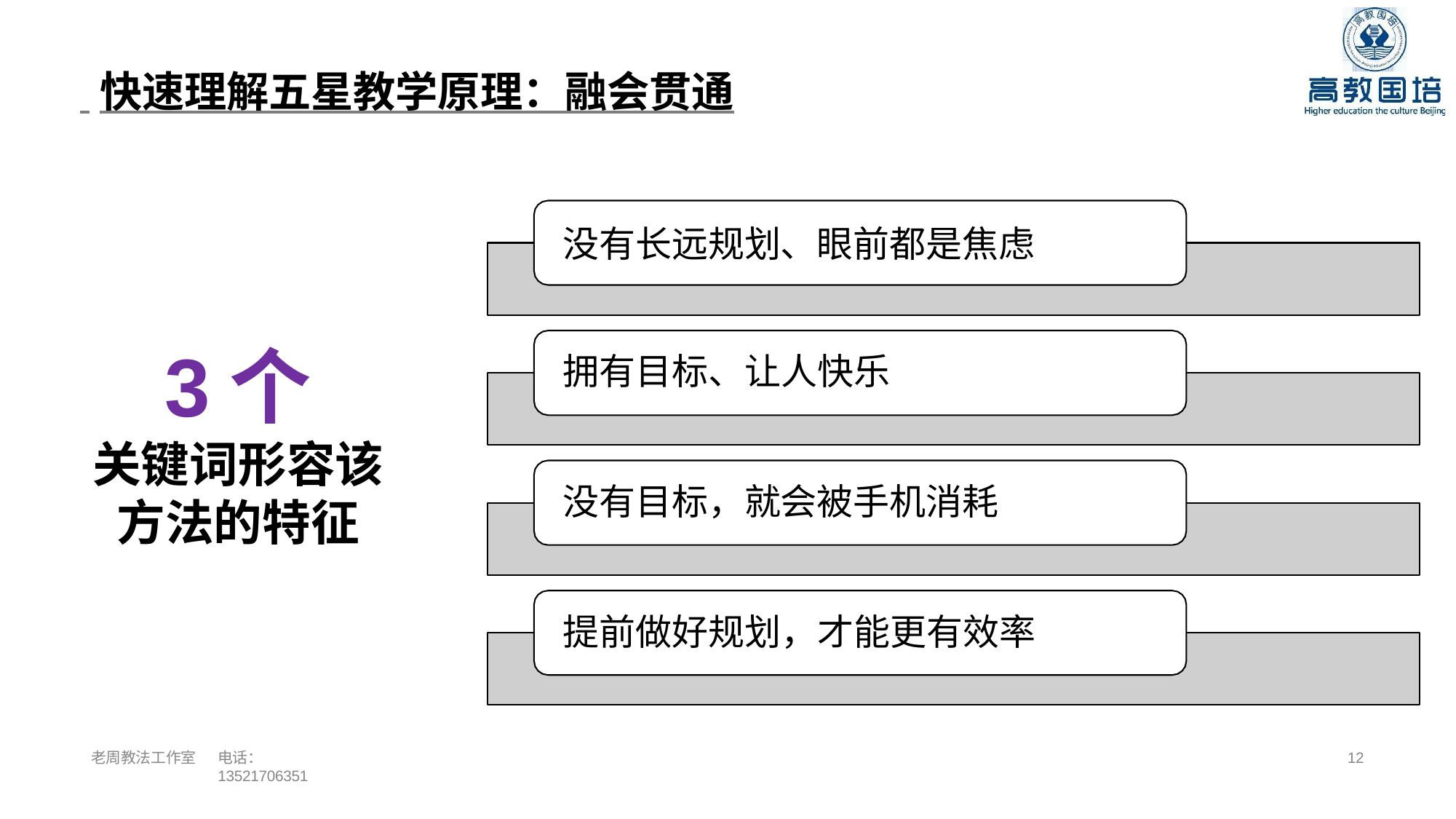

快速理解五星教学原理：融会贯通

没有长远规划、眼前都是焦虑

3个
关键词形容该 方法的特征
拥有目标、让人快乐

没有目标，就会被手机消耗

提前做好规划，才能更有效率

老周教法工作室
电话：13521706351
12